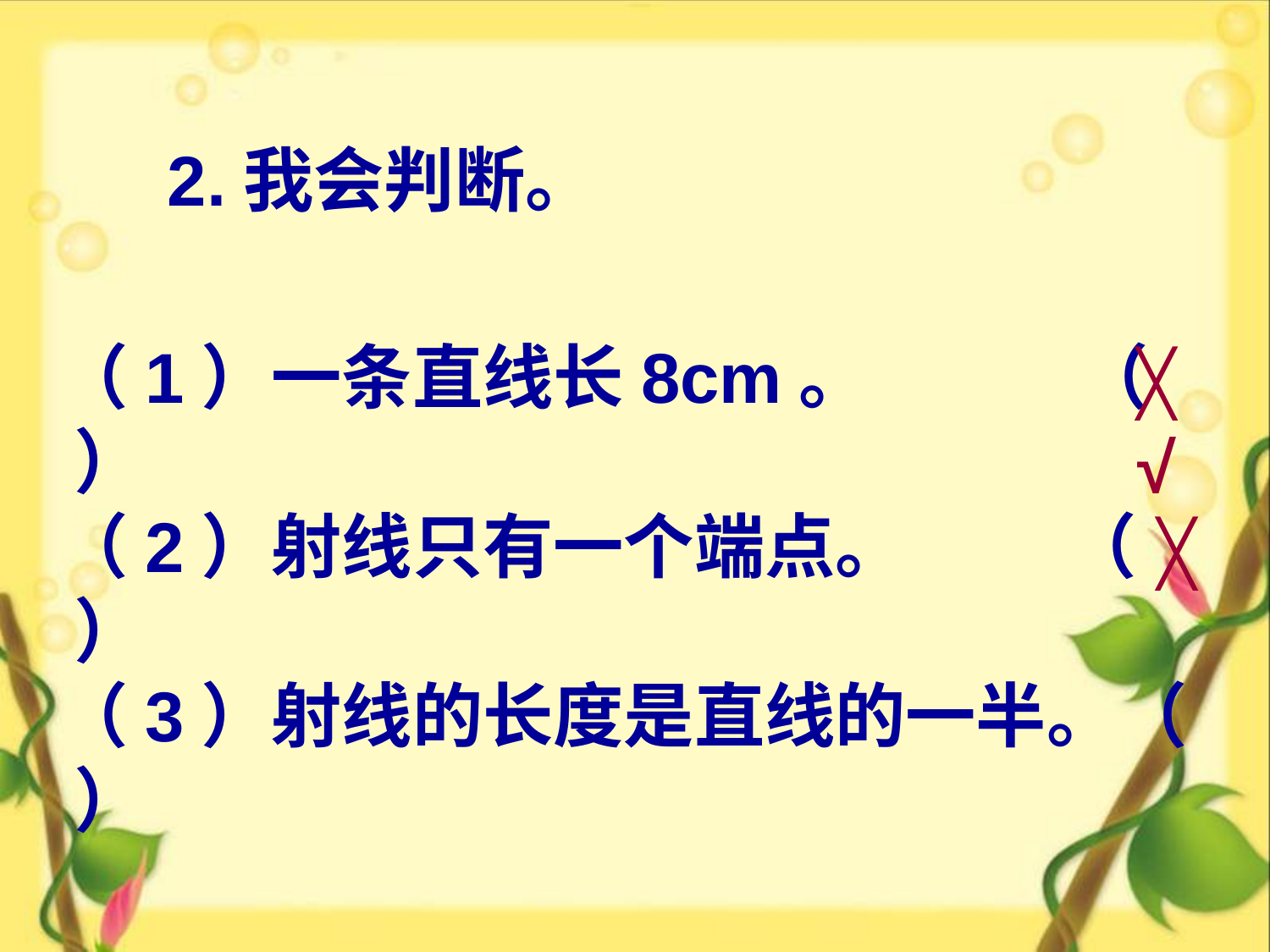

2.我会判断。
（1）一条直线长8cm。             （    ）
（2）射线只有一个端点。          （    ）
（3）射线的长度是直线的一半。（    ）
╳
√
╳